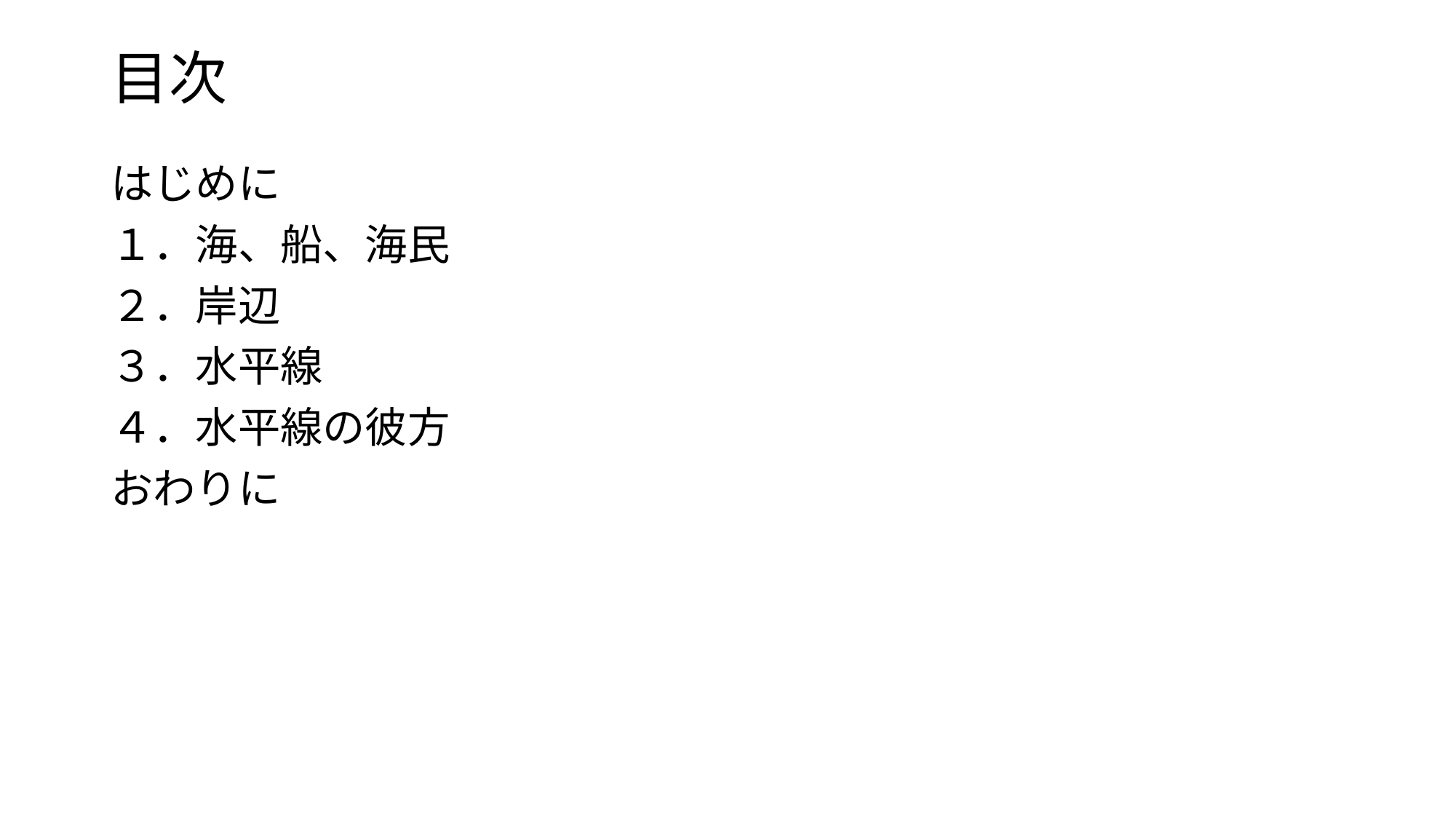

# 目次
はじめに
１．海、船、海民
２．岸辺
３．水平線
４．水平線の彼方
おわりに